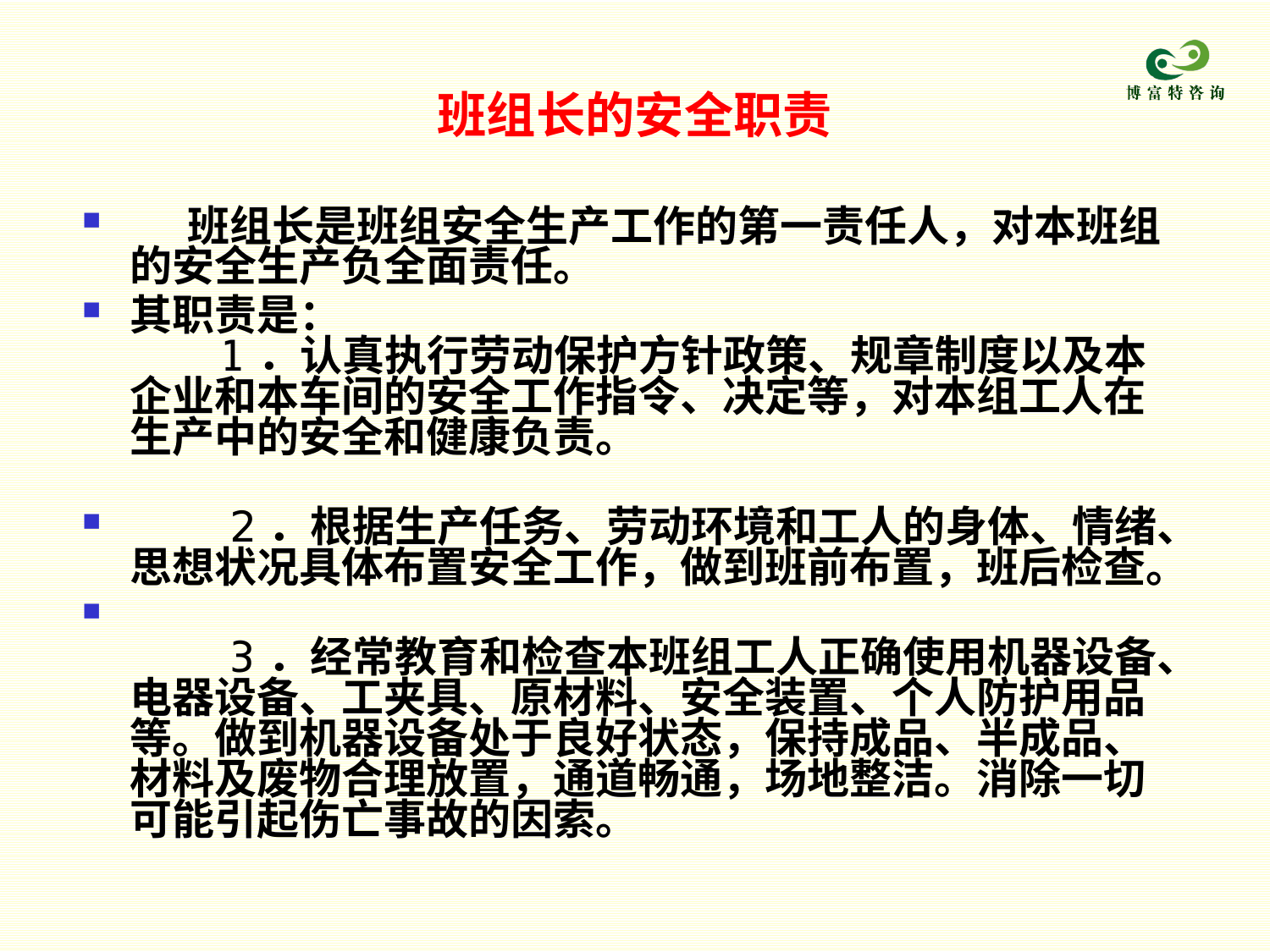

班组长的安全职责

     班组长是班组安全生产工作的第一责任人，对本班组的安全生产负全面责任。
其职责是：
    　1．认真执行劳动保护方针政策、规章制度以及本企业和本车间的安全工作指令、决定等，对本组工人在生产中的安全和健康负责。
    　2．根据生产任务、劳动环境和工人的身体、情绪、思想状况具体布置安全工作，做到班前布置，班后检查。
    　3．经常教育和检查本班组工人正确使用机器设备、电器设备、工夹具、原材料、安全装置、个人防护用品等。做到机器设备处于良好状态，保持成品、半成品、材料及废物合理放置，通道畅通，场地整洁。消除一切可能引起伤亡事故的因索。